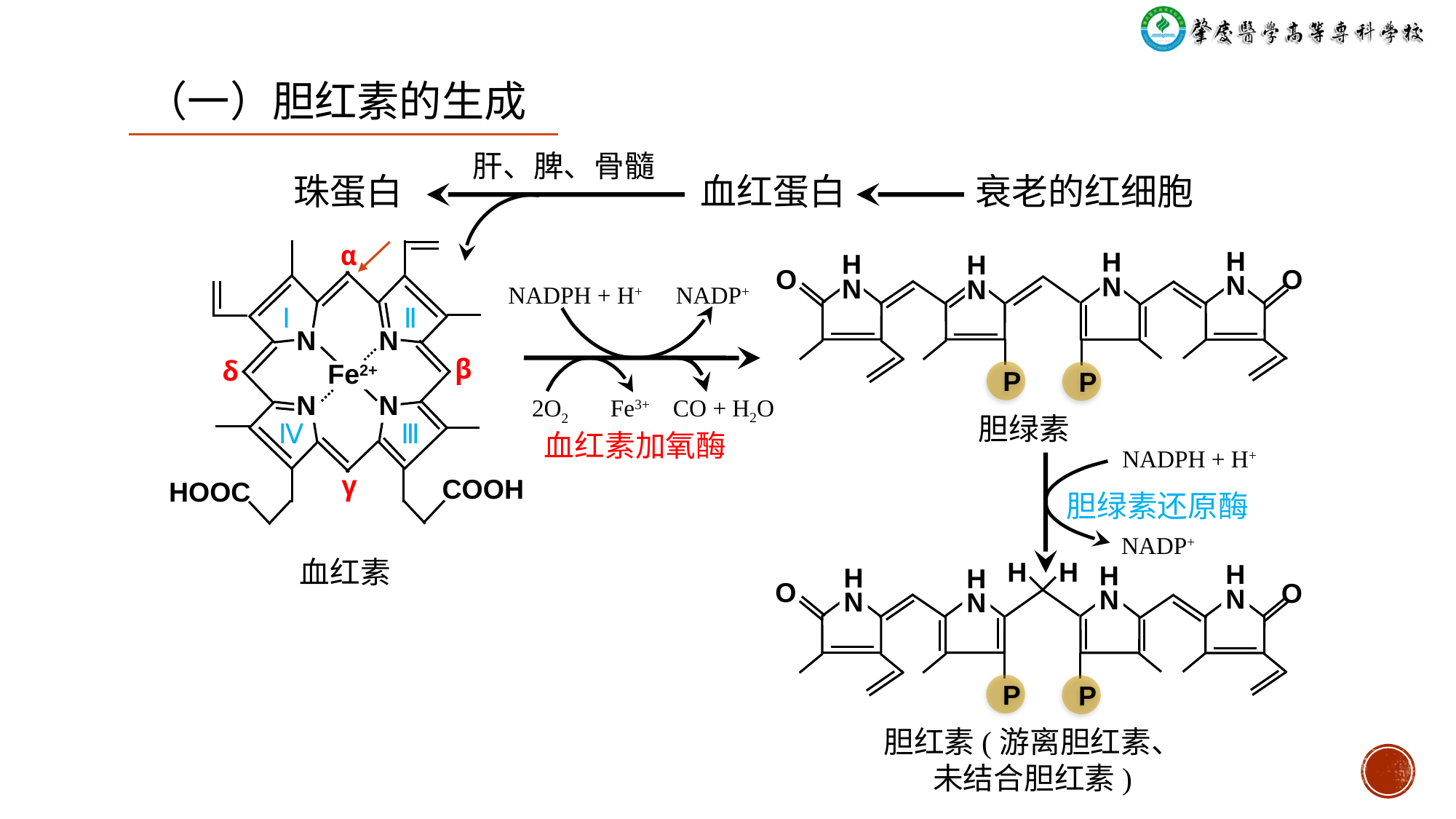

（一）胆红素的生成
肝、脾、骨髓
珠蛋白
血红蛋白
衰老的红细胞

α

Ⅱ
Ⅰ
N
N
β
δ
Fe2+
N
N

Ⅲ
Ⅳ
γ
COOH
HOOC
H
N
H
N
H
N
H
N
O
O

P
P

NADPH + H+
NADP+

CO + H2O
Fe3+
2O2
胆绿素
血红素加氧酶
NADPH + H+

胆绿素还原酶

NADP+
血红素
H
H
H
N
H
N
H
N
H
N
O
O

P
P
胆红素(游离胆红素、未结合胆红素)